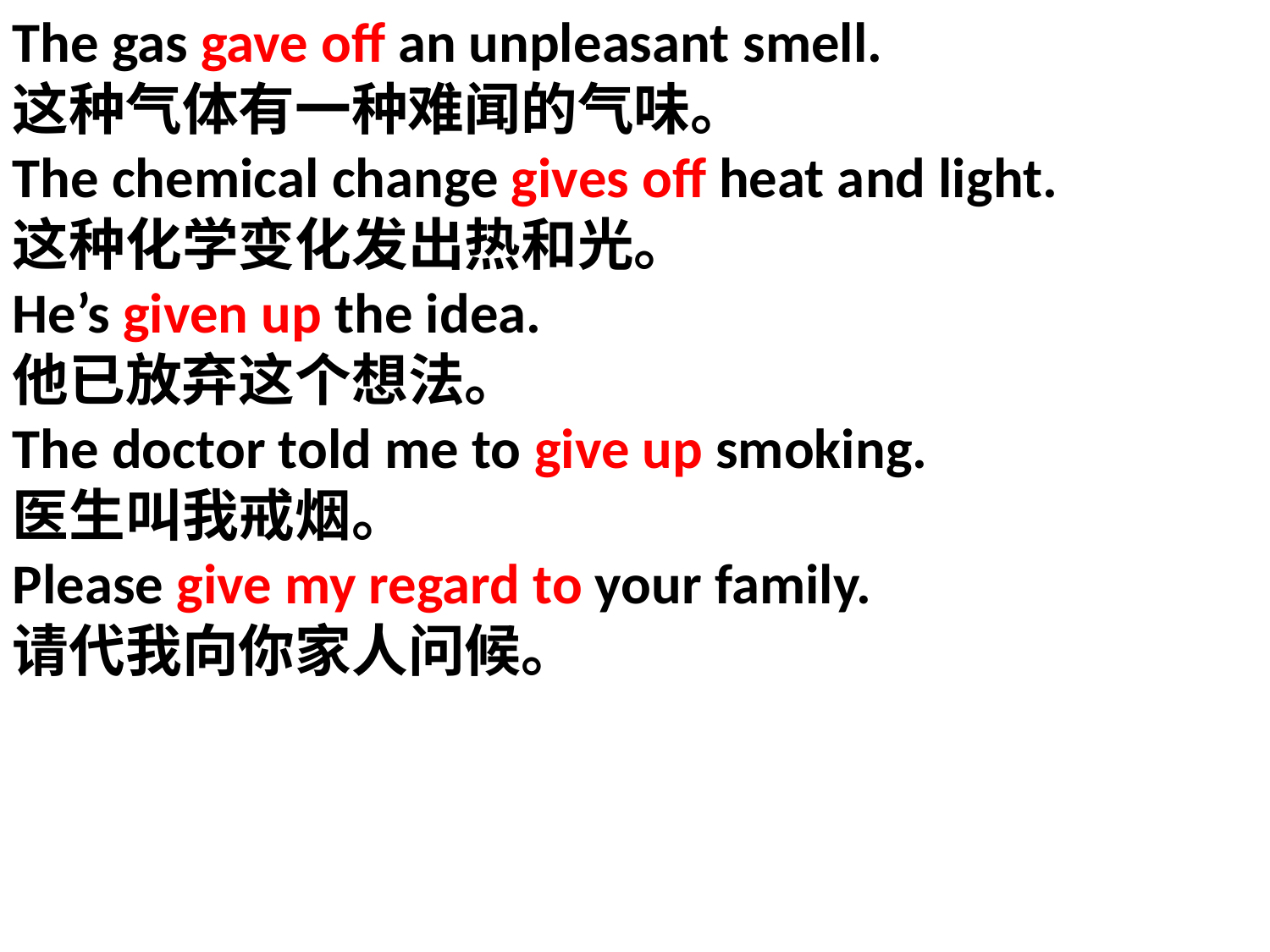

The gas gave off an unpleasant smell.
这种气体有一种难闻的气味。
The chemical change gives off heat and light.
这种化学变化发出热和光。
He’s given up the idea.
他已放弃这个想法。
The doctor told me to give up smoking.
医生叫我戒烟。
Please give my regard to your family.
请代我向你家人问候。